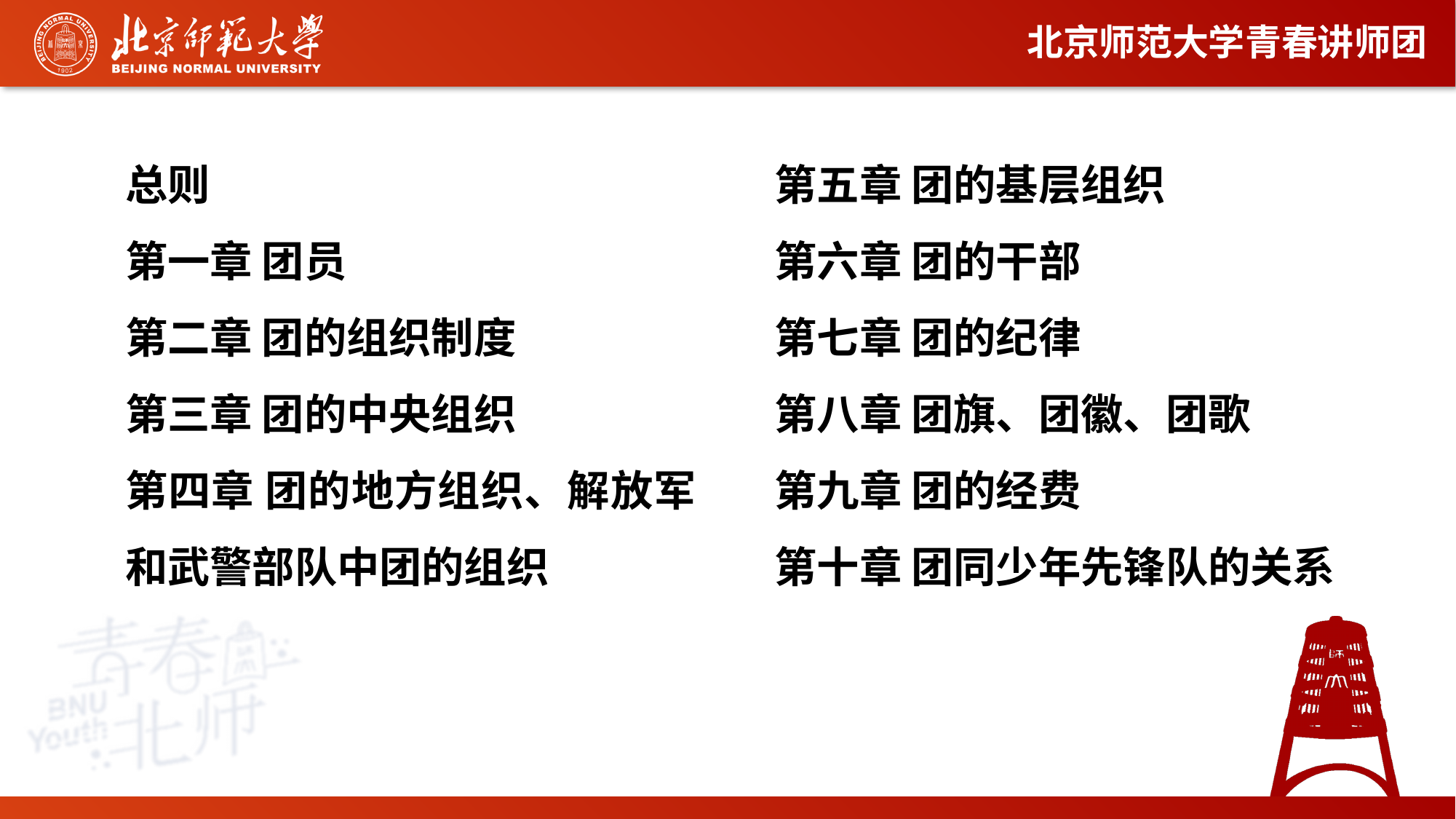

总则
第一章 团员
第二章 团的组织制度
第三章 团的中央组织
第四章 团的地方组织、解放军和武警部队中团的组织
第五章 团的基层组织
第六章 团的干部
第七章 团的纪律
第八章 团旗、团徽、团歌
第九章 团的经费
第十章 团同少年先锋队的关系